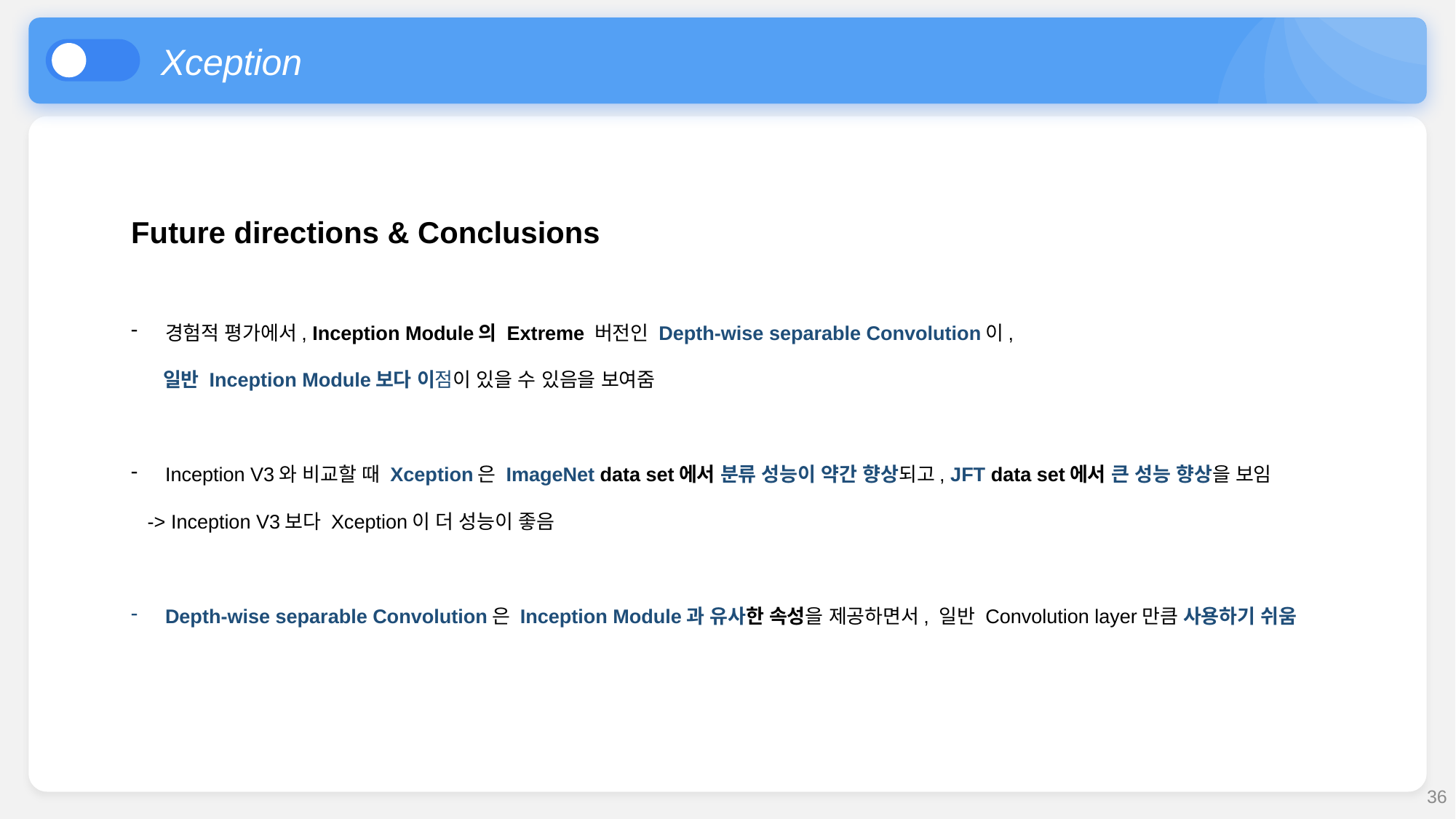

Xception

Future directions & Conclusions

경험적 평가에서, Inception Module의 Extreme 버전인 Depth-wise separable Convolution이,
     일반 Inception Module보다 이점이 있을 수 있음을 보여줌

Inception V3와 비교할 때 Xception은 ImageNet data set에서 분류 성능이 약간 향상되고, JFT data set에서 큰 성능 향상을 보임
   -> Inception V3보다 Xception이 더 성능이 좋음

Depth-wise separable Convolution은 Inception Module과 유사한 속성을 제공하면서, 일반 Convolution layer만큼 사용하기 쉬움
36